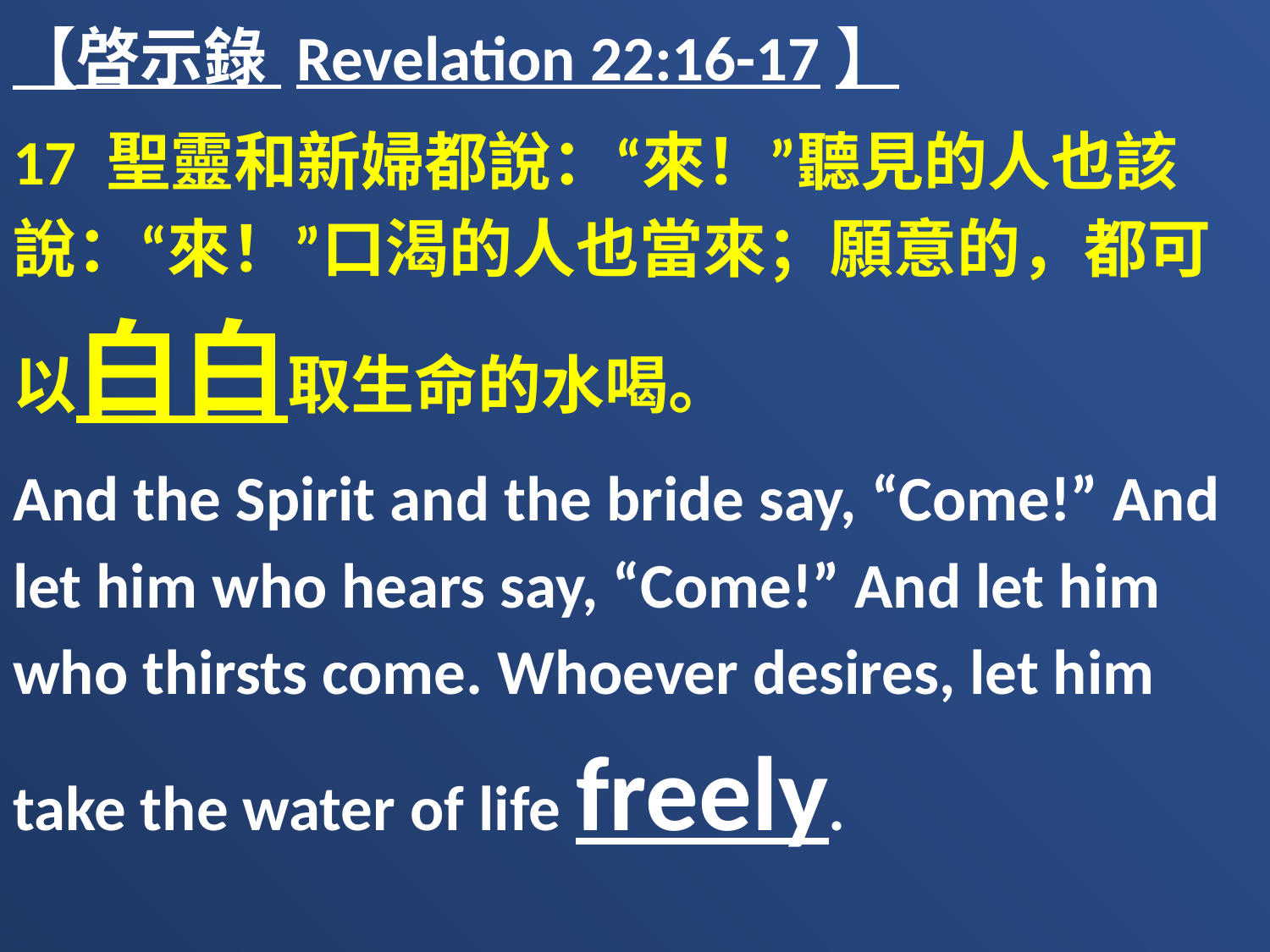

【啓示錄 Revelation 22:16-17】
17 聖靈和新婦都說：“來！”聽見的人也該說：“來！”口渴的人也當來；願意的，都可以白白取生命的水喝。
And the Spirit and the bride say, “Come!” And let him who hears say, “Come!” And let him who thirsts come. Whoever desires, let him take the water of life freely.